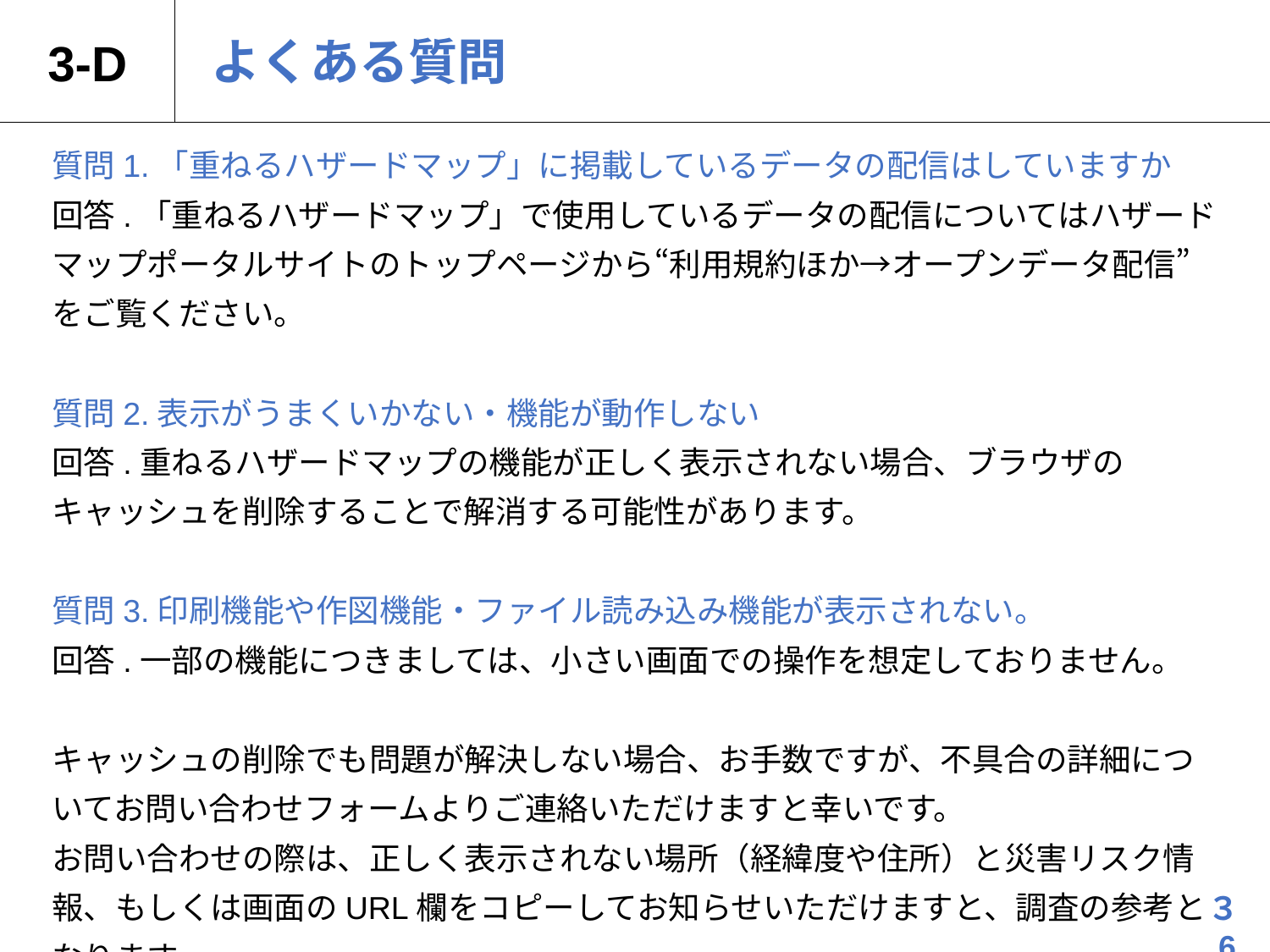

# 3-D
よくある質問
質問1.「重ねるハザードマップ」に掲載しているデータの配信はしていますか
回答.「重ねるハザードマップ」で使用しているデータの配信についてはハザードマップポータルサイトのトップページから“利用規約ほか→オープンデータ配信”をご覧ください。
質問2.表示がうまくいかない・機能が動作しない
回答.重ねるハザードマップの機能が正しく表示されない場合、ブラウザのキャッシュを削除することで解消する可能性があります。

質問3.印刷機能や作図機能・ファイル読み込み機能が表示されない。
回答.一部の機能につきましては、小さい画面での操作を想定しておりません。
キャッシュの削除でも問題が解決しない場合、お手数ですが、不具合の詳細についてお問い合わせフォームよりご連絡いただけますと幸いです。
お問い合わせの際は、正しく表示されない場所（経緯度や住所）と災害リスク情報、もしくは画面のURL欄をコピーしてお知らせいただけますと、調査の参考となります。
３6